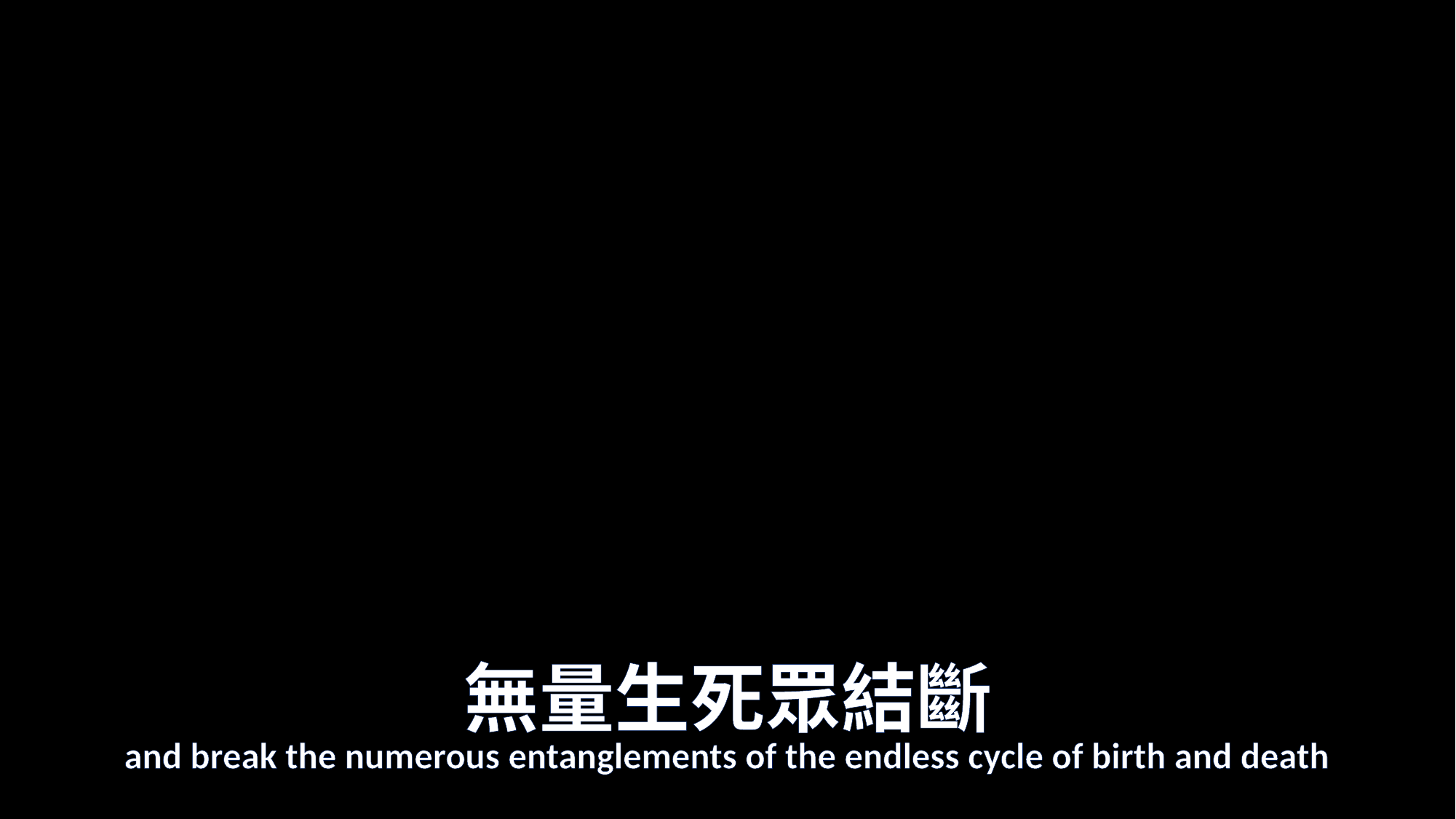

# 無量生死眾結斷
and break the numerous entanglements of the endless cycle of birth and death